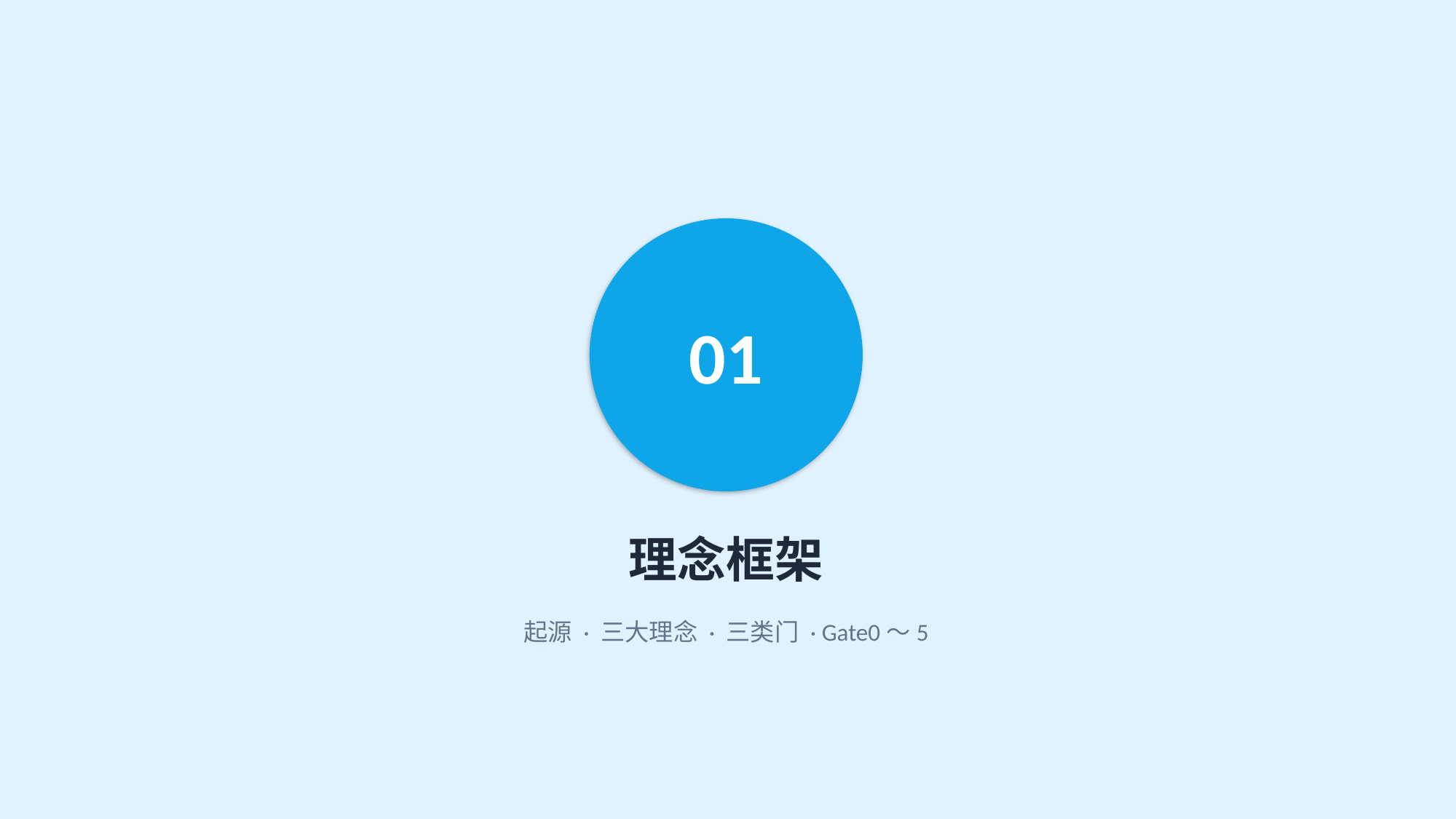

01
理念框架
起源 · 三大理念 · 三类门 · Gate0～5